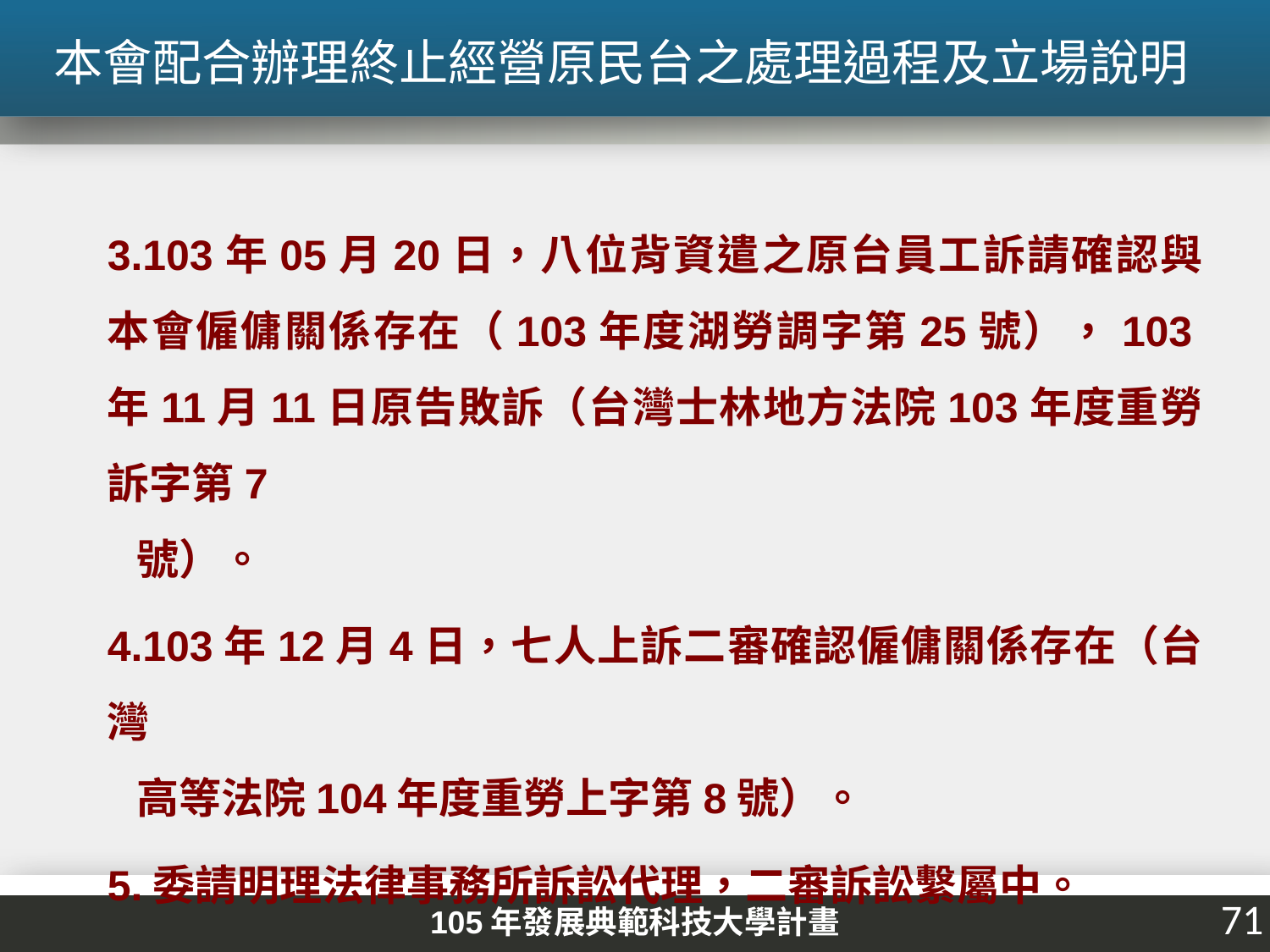

本會配合辦理終止經營原民台之處理過程及立場說明

3.103年05月20日，八位背資遣之原台員工訴請確認與本會僱傭關係存在（103年度湖勞調字第25號），103年11月11日原告敗訴（台灣士林地方法院103年度重勞訴字第7
  號）。
4.103年12月4日，七人上訴二審確認僱傭關係存在（台灣
  高等法院104年度重勞上字第8號）。
5.委請明理法律事務所訴訟代理，二審訴訟繫屬中。